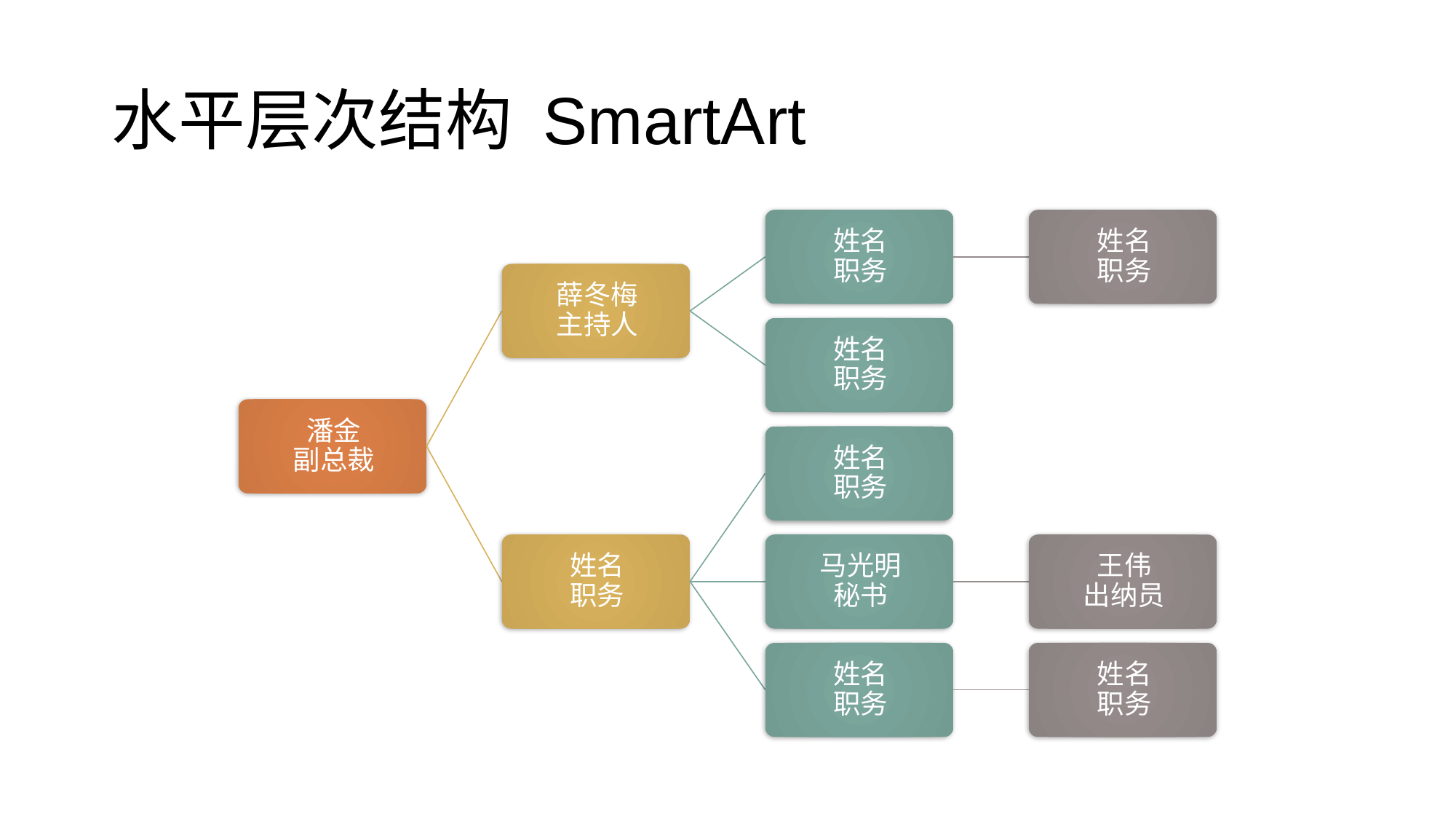

# 水平层次结构 SmartArt
潘金
副总裁

薛冬梅
主持人

姓名
职务

姓名
职务

姓名
职务

姓名
职务

姓名
职务

马光明
秘书

王伟
出纳员

姓名
职务

姓名
职务